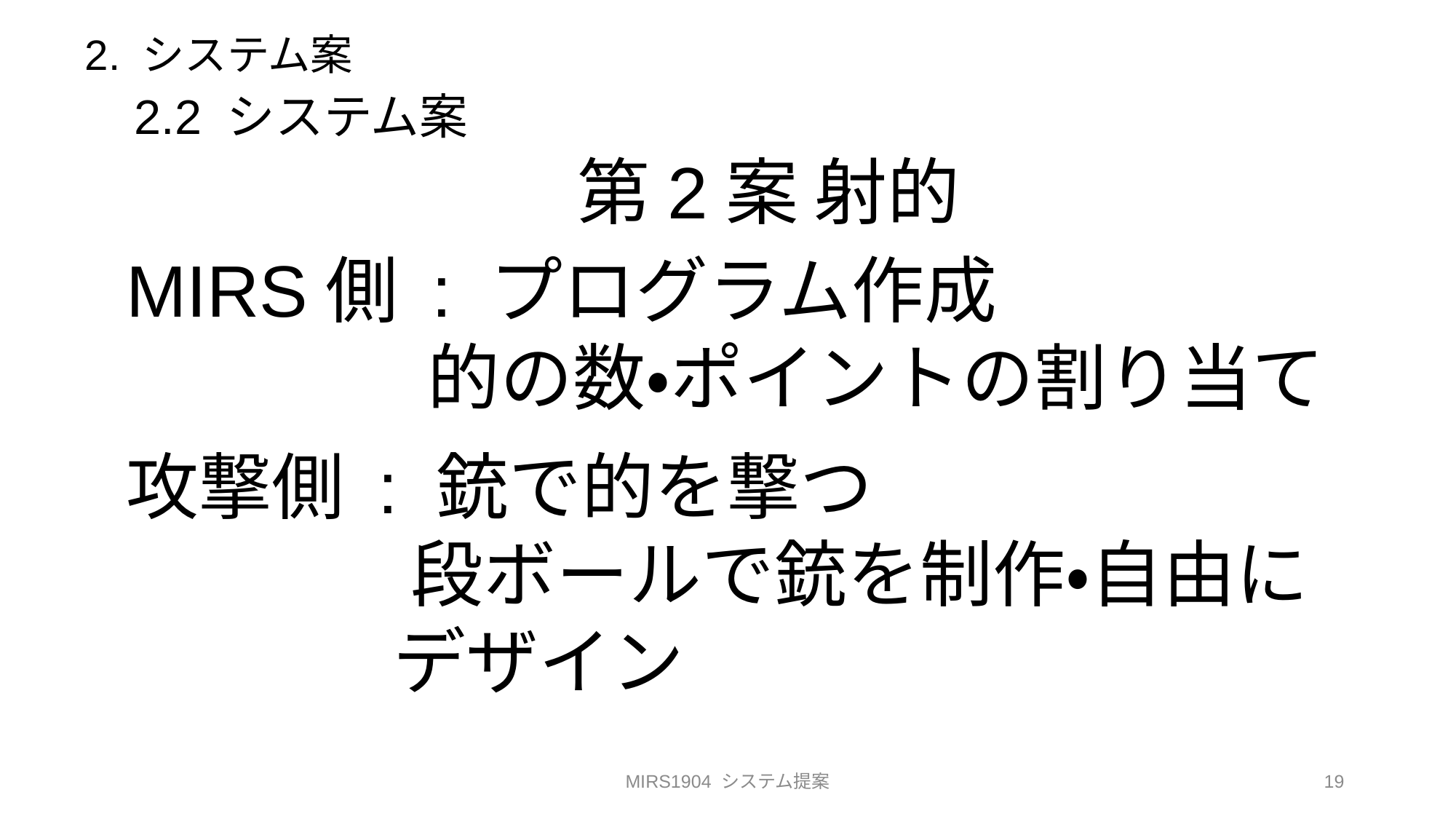

# 2. システム案
2.2 システム案
第2案 射的
MIRS側 : プログラム作成
		    的の数・ポイントの割り当て

攻撃側 : 銃で的を撃つ
		   段ボールで銃を制作・自由に
　　　   デザイン
MIRS1904 システム提案
19